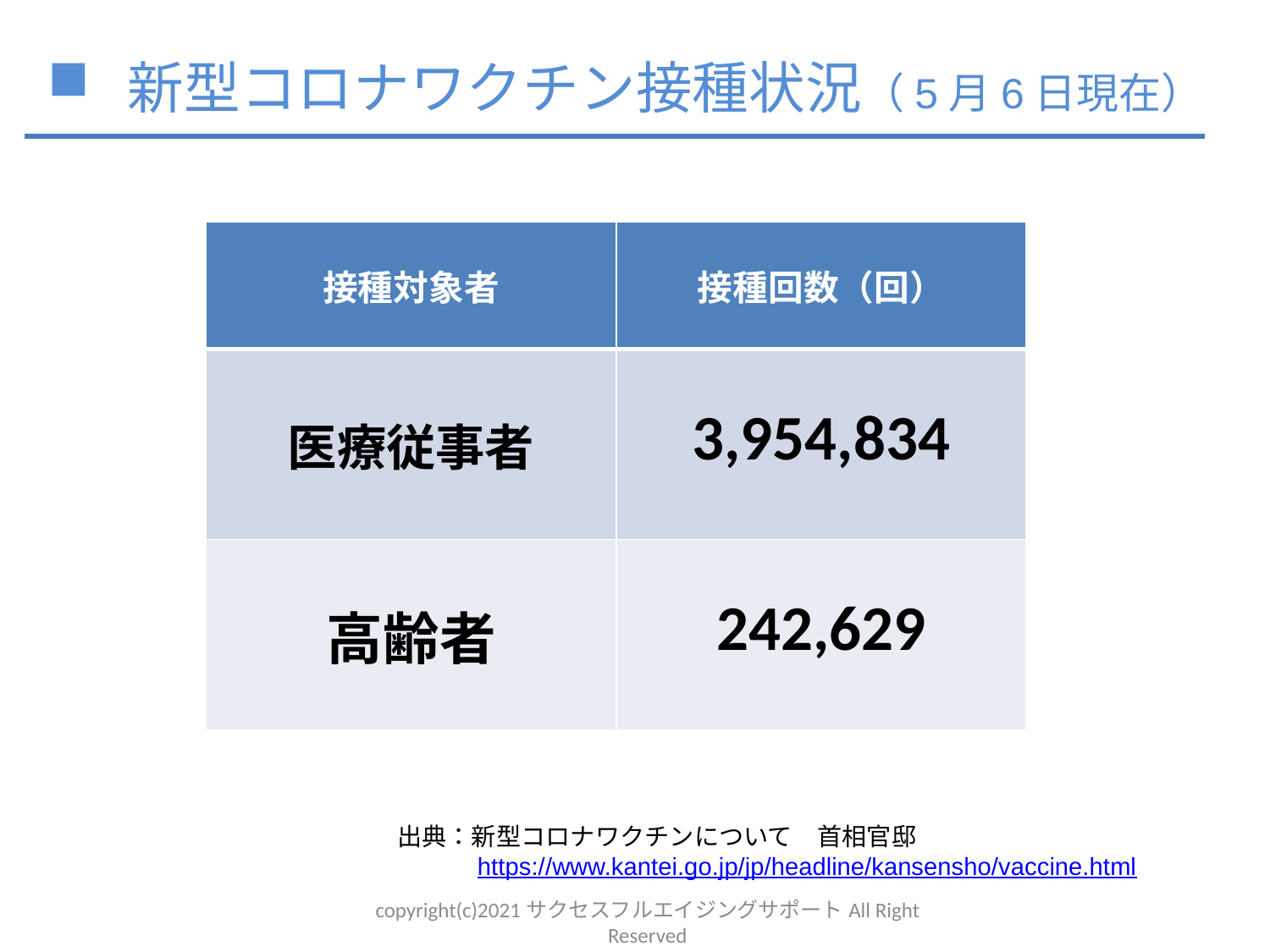

新型コロナワクチン接種状況（5月6日現在）
| 接種対象者 | 接種回数（回） |
| --- | --- |
| 医療従事者 | 3,954,834 |
| 高齢者 | 242,629 |
出典：新型コロナワクチンについて　首相官邸
　　　https://www.kantei.go.jp/jp/headline/kansensho/vaccine.html

copyright(c)2021サクセスフルエイジングサポートAll Right Reserved